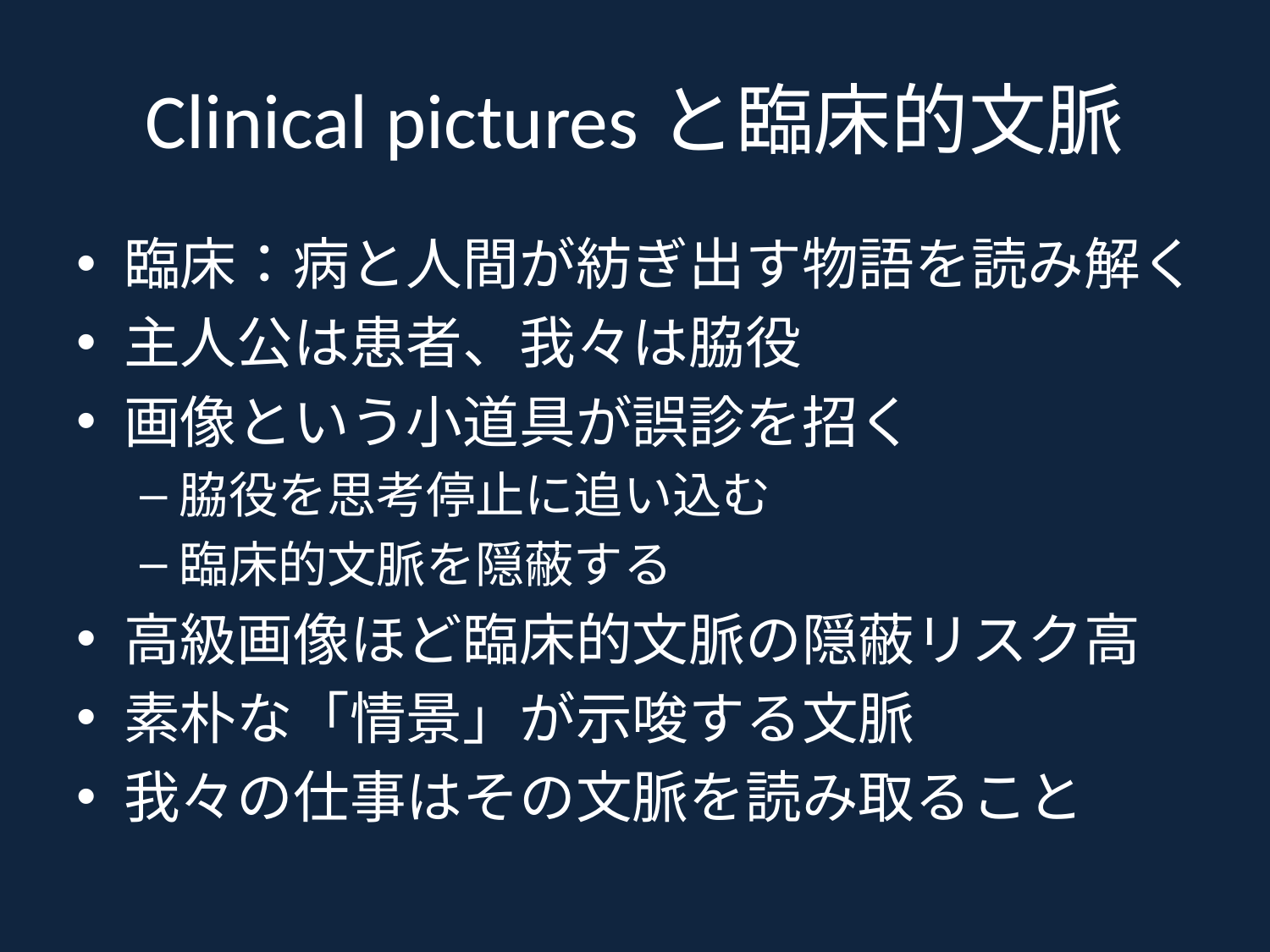

# Clinical picturesと臨床的文脈
臨床：病と人間が紡ぎ出す物語を読み解く
主人公は患者、我々は脇役
画像という小道具が誤診を招く
脇役を思考停止に追い込む
臨床的文脈を隠蔽する
高級画像ほど臨床的文脈の隠蔽リスク高
素朴な「情景」が示唆する文脈
我々の仕事はその文脈を読み取ること